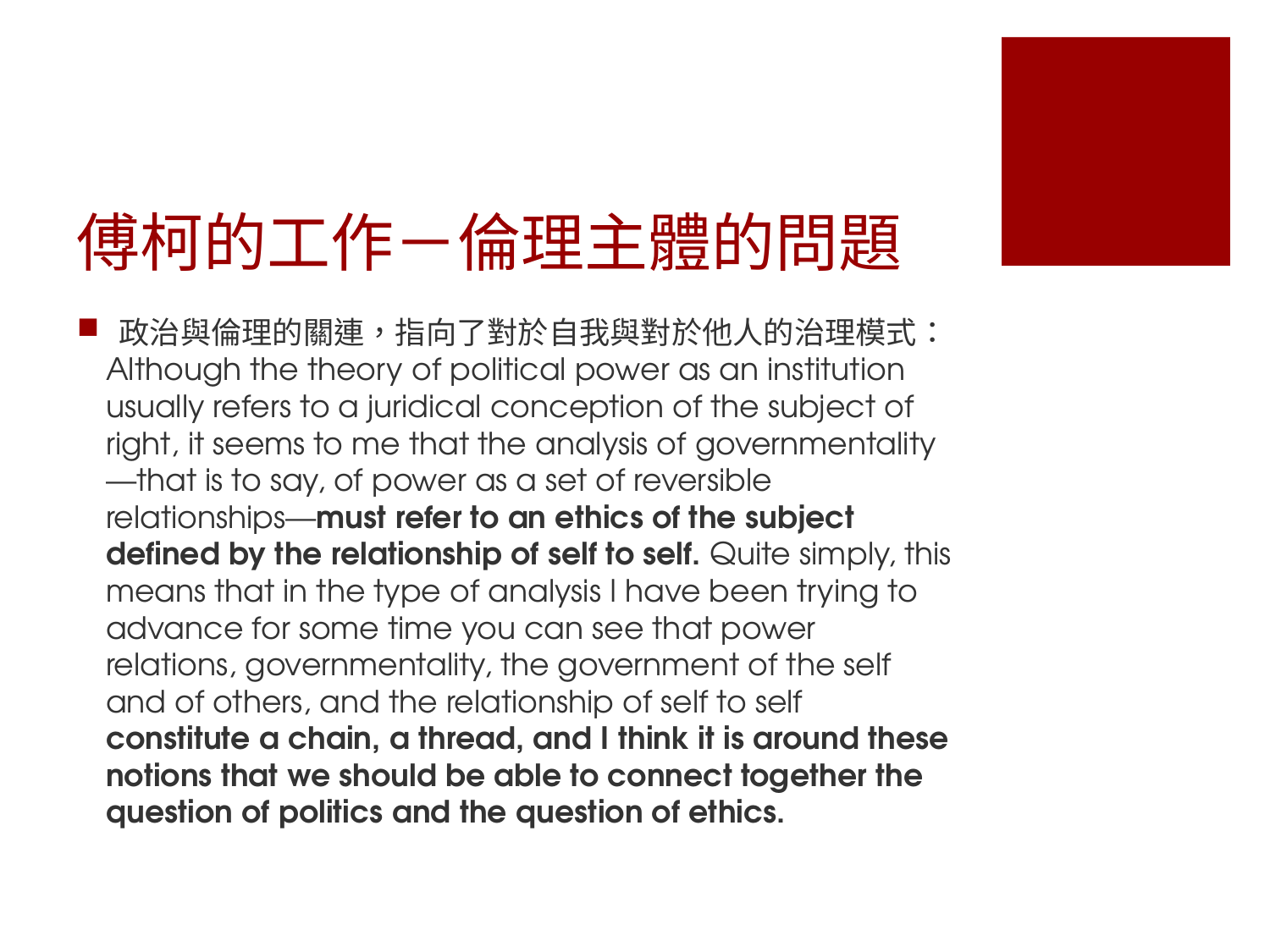

# 傅柯的工作－倫理主體的問題
 政治與倫理的關連，指向了對於自我與對於他人的治理模式：Although the theory of political power as an institution usually refers to a juridical conception of the subject of right, it seems to me that the analysis of governmentality—that is to say, of power as a set of reversible relationships—must refer to an ethics of the subject defined by the relationship of self to self. Quite simply, this means that in the type of analysis I have been trying to advance for some time you can see that power relations, governmentality, the government of the self and of others, and the relationship of self to self constitute a chain, a thread, and I think it is around these notions that we should be able to connect together the question of politics and the question of ethics.